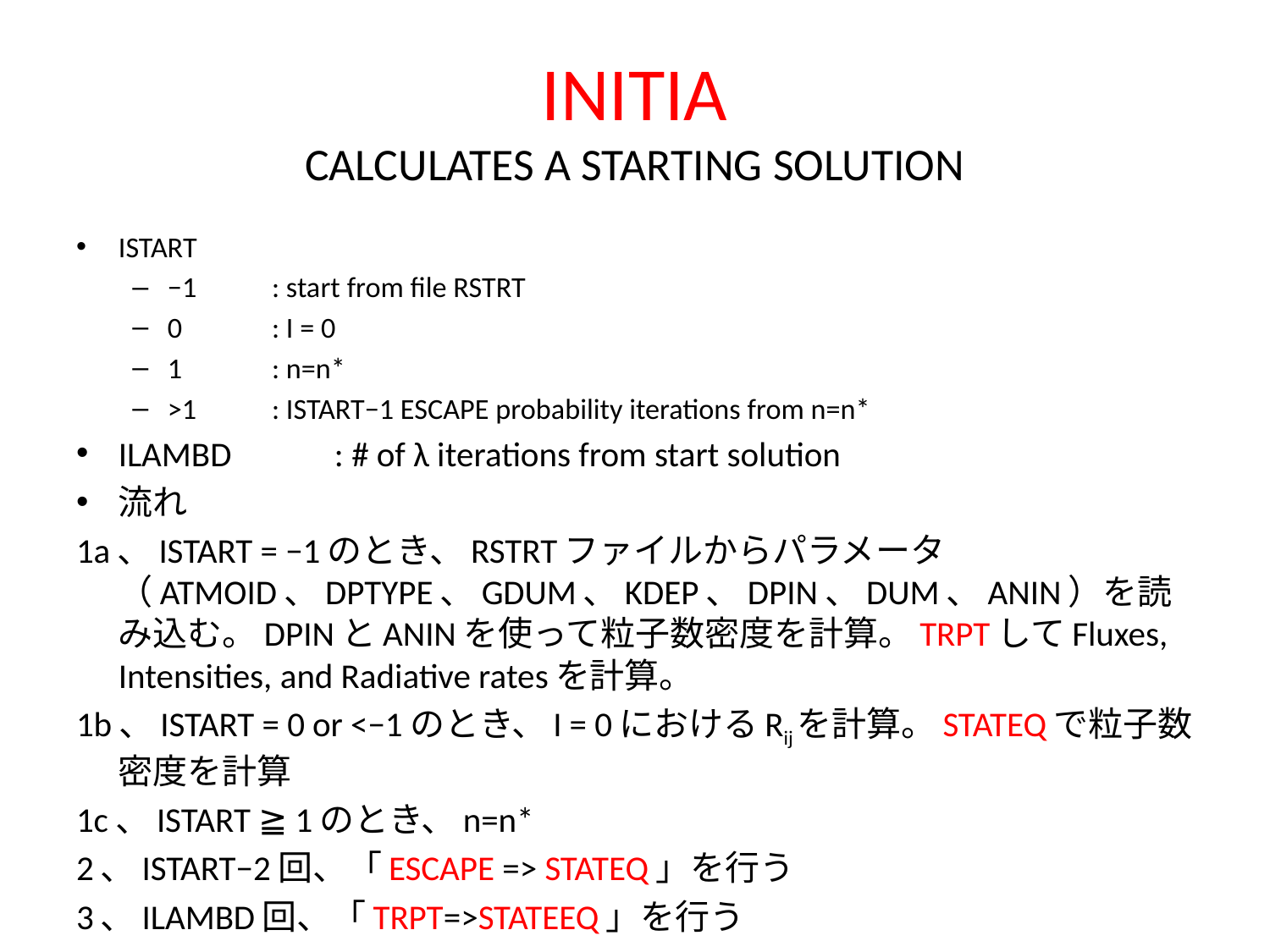

# INITIA CALCULATES A STARTING SOLUTION
ISTART
−1	: start from file RSTRT
0		: I = 0
1		: n=n*
>1	: ISTART−1 ESCAPE probability iterations from n=n*
ILAMBD	 : # of λ iterations from start solution
流れ
1a、ISTART = −1のとき、RSTRTファイルからパラメータ（ATMOID、DPTYPE、GDUM、KDEP、DPIN、DUM、ANIN）を読み込む。DPINとANINを使って粒子数密度を計算。TRPTしてFluxes, Intensities, and Radiative ratesを計算。
1b、ISTART = 0 or <−1のとき、I = 0におけるRijを計算。STATEQで粒子数密度を計算
1c、ISTART ≧ 1のとき、n=n*
2、ISTART−2回、「ESCAPE => STATEQ」を行う
3、ILAMBD回、「TRPT=>STATEEQ」を行う